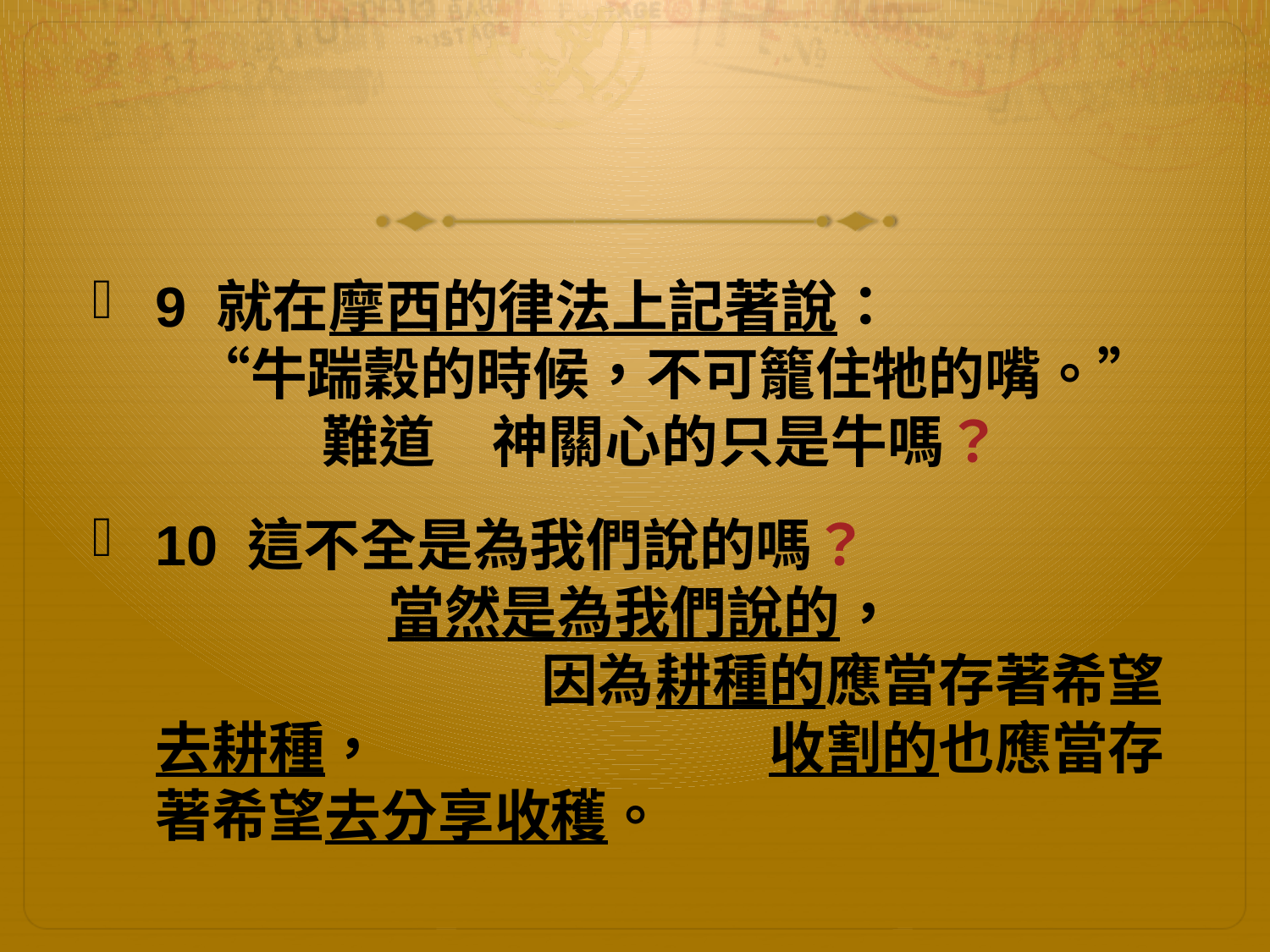

#
9 就在摩西的律法上記著說：                         “牛踹穀的時候，不可籠住牠的嘴。”               難道　神關心的只是牛嗎？
10 這不全是為我們說的嗎？                                          當然是為我們說的，                                                    因為耕種的應當存著希望去耕種，                              收割的也應當存著希望去分享收穫。